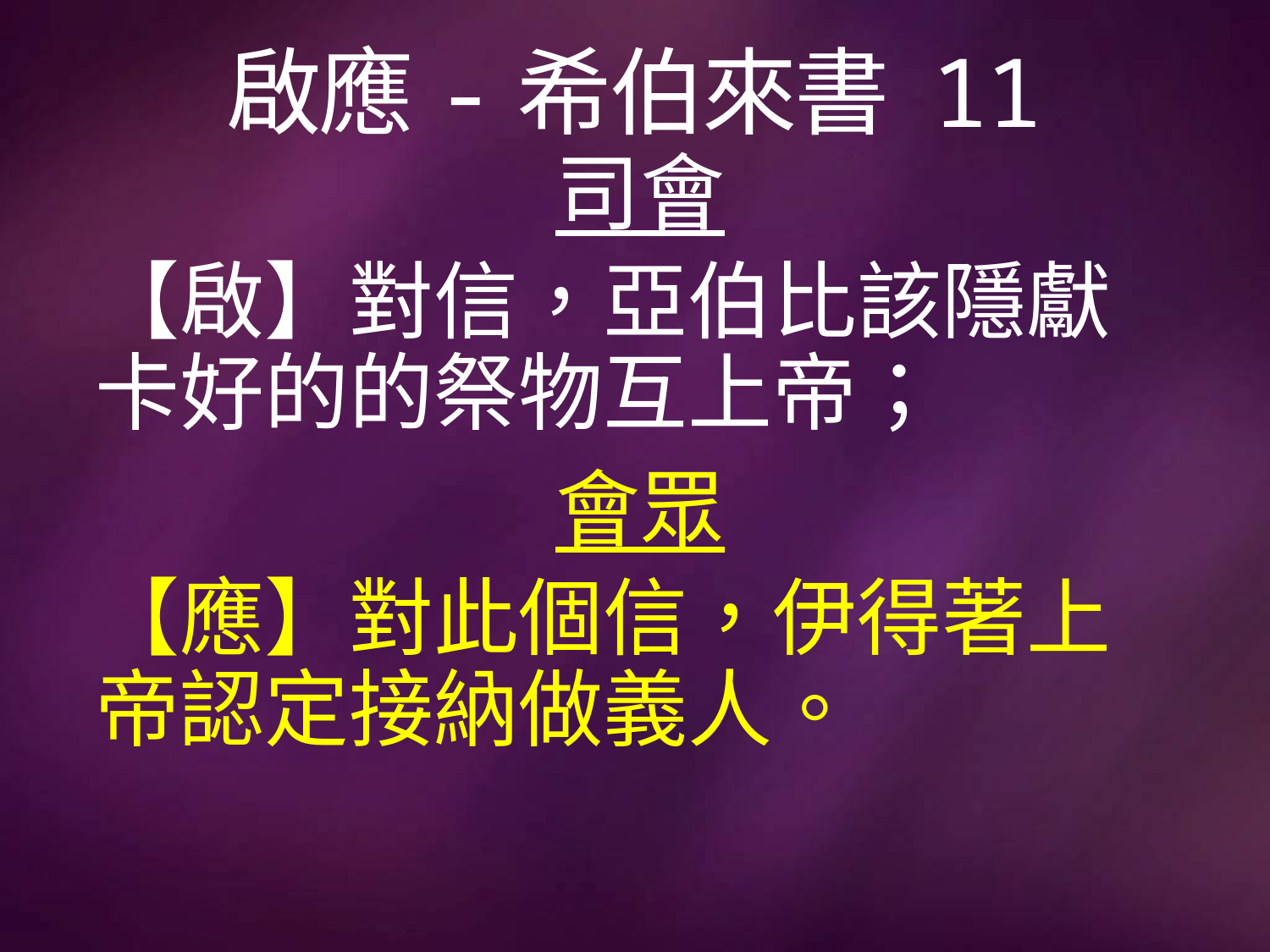

# 啟應-希伯來書 11
司會
【啟】對信，亞伯比該隱獻卡好的的祭物互上帝；

會眾
【應】對此個信，伊得著上帝認定接納做義人。